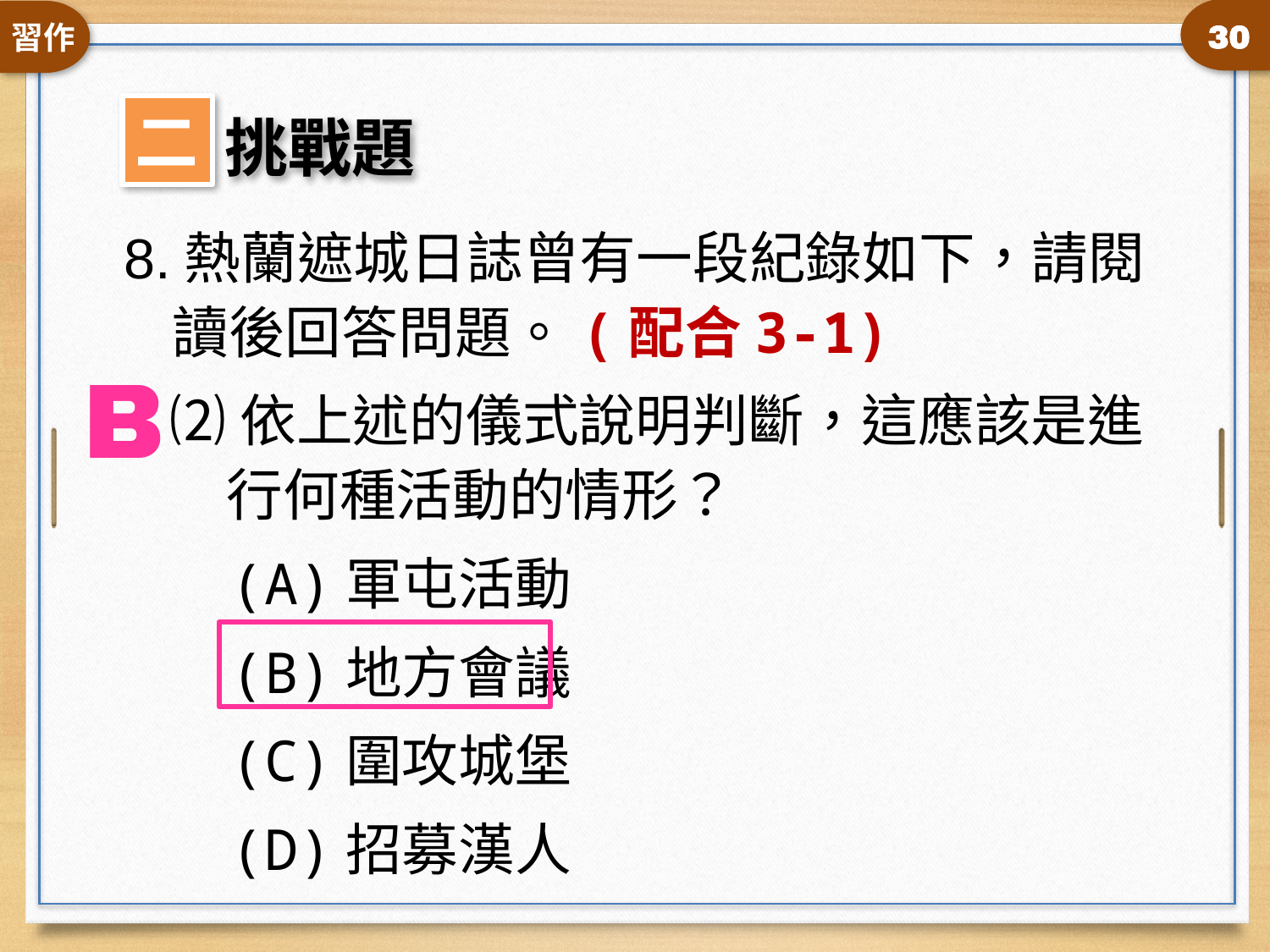

30
8.熱蘭遮城日誌曾有一段紀錄如下，請閱讀後回答問題。(配合3-1)
⑵依上述的儀式說明判斷，這應該是進行何種活動的情形？
(A)軍屯活動
(B)地方會議
(C)圍攻城堡
(D)招募漢人
B